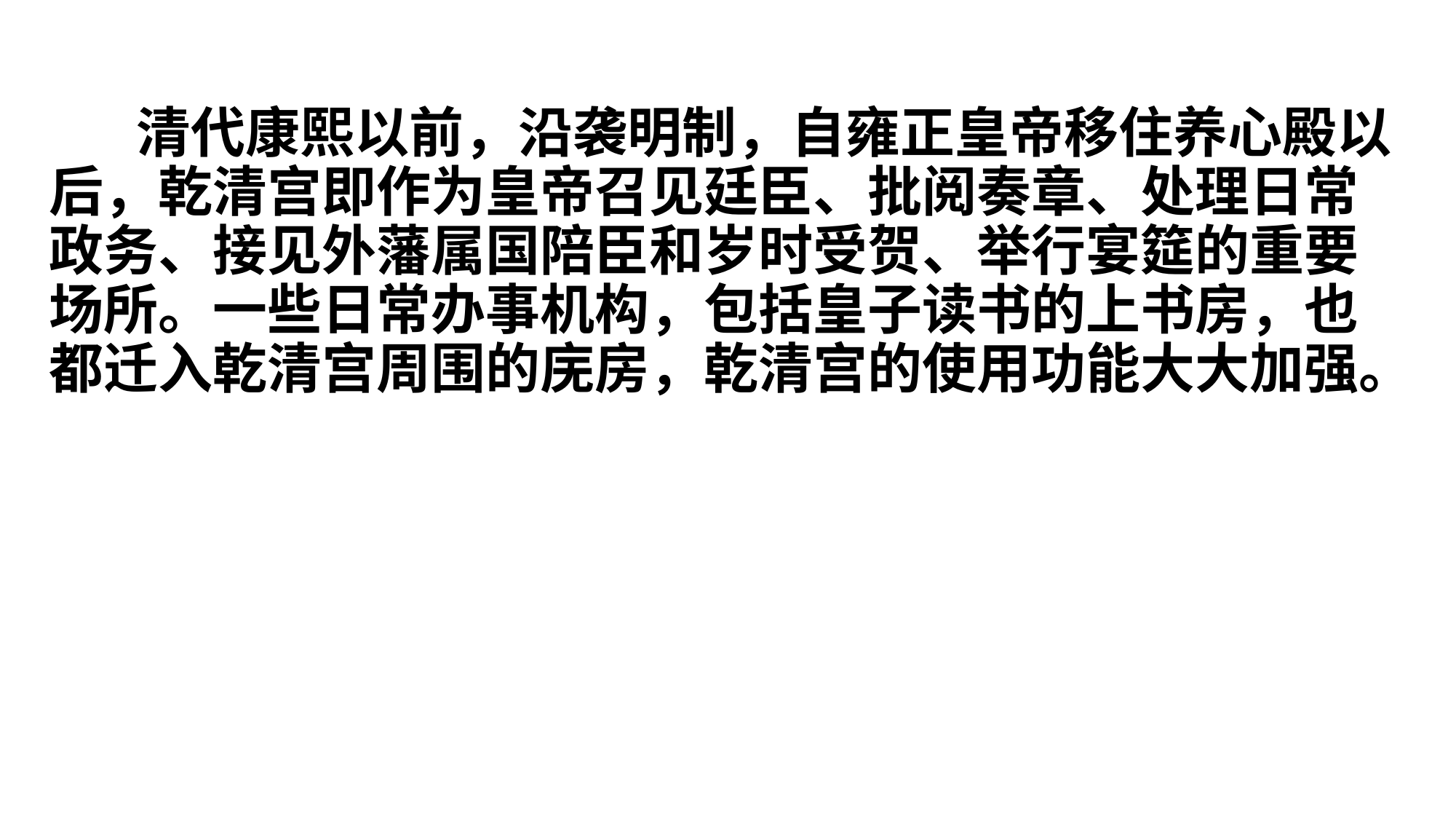

清代康熙以前，沿袭明制，自雍正皇帝移住养心殿以后，乾清宫即作为皇帝召见廷臣、批阅奏章、处理日常政务、接见外藩属国陪臣和岁时受贺、举行宴筵的重要场所。一些日常办事机构，包括皇子读书的上书房，也都迁入乾清宫周围的庑房，乾清宫的使用功能大大加强。